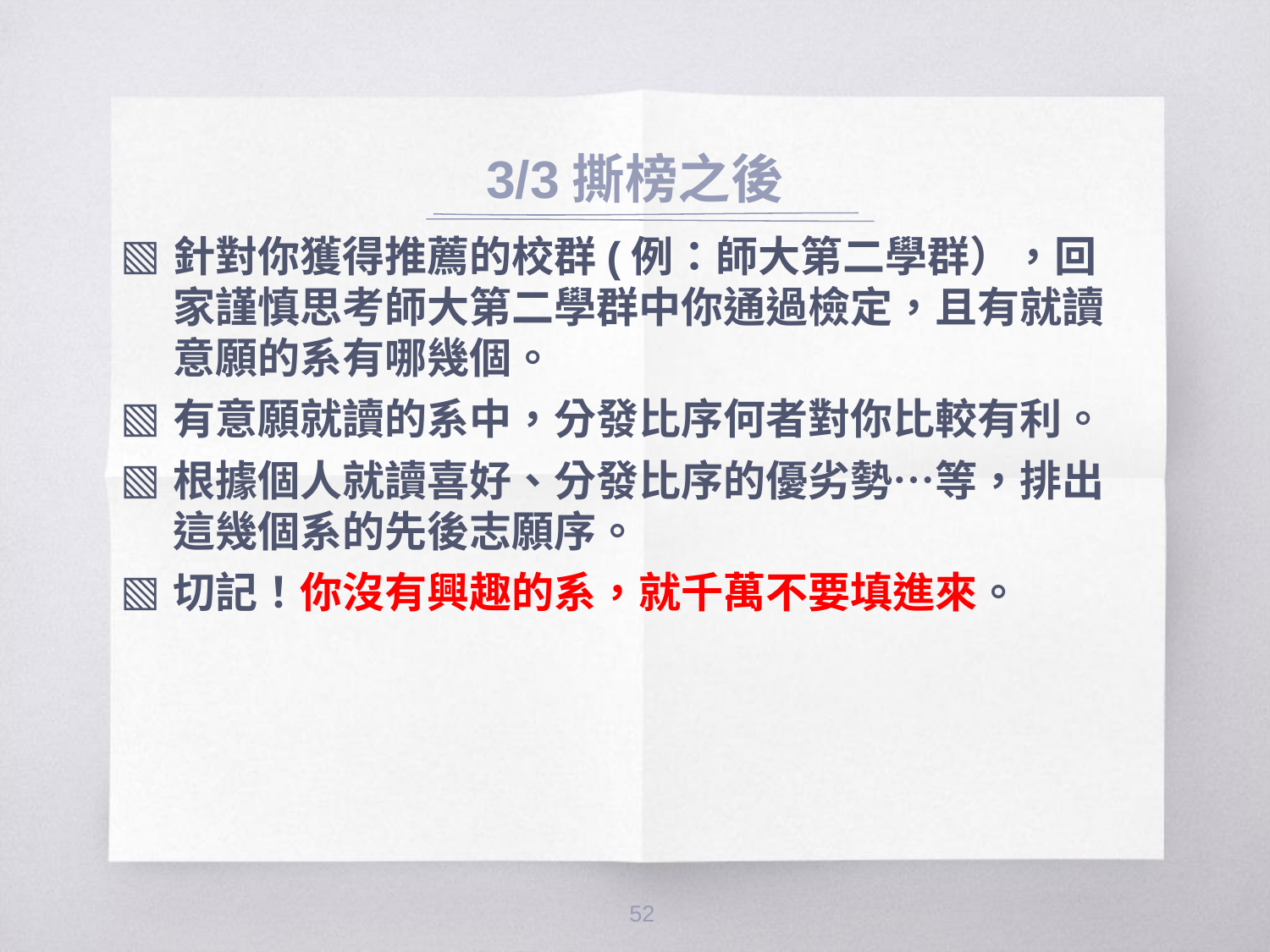

# 3/3撕榜之後
針對你獲得推薦的校群(例：師大第二學群），回家謹慎思考師大第二學群中你通過檢定，且有就讀意願的系有哪幾個。
有意願就讀的系中，分發比序何者對你比較有利。
根據個人就讀喜好、分發比序的優劣勢…等，排出這幾個系的先後志願序。
切記！你沒有興趣的系，就千萬不要填進來。
52